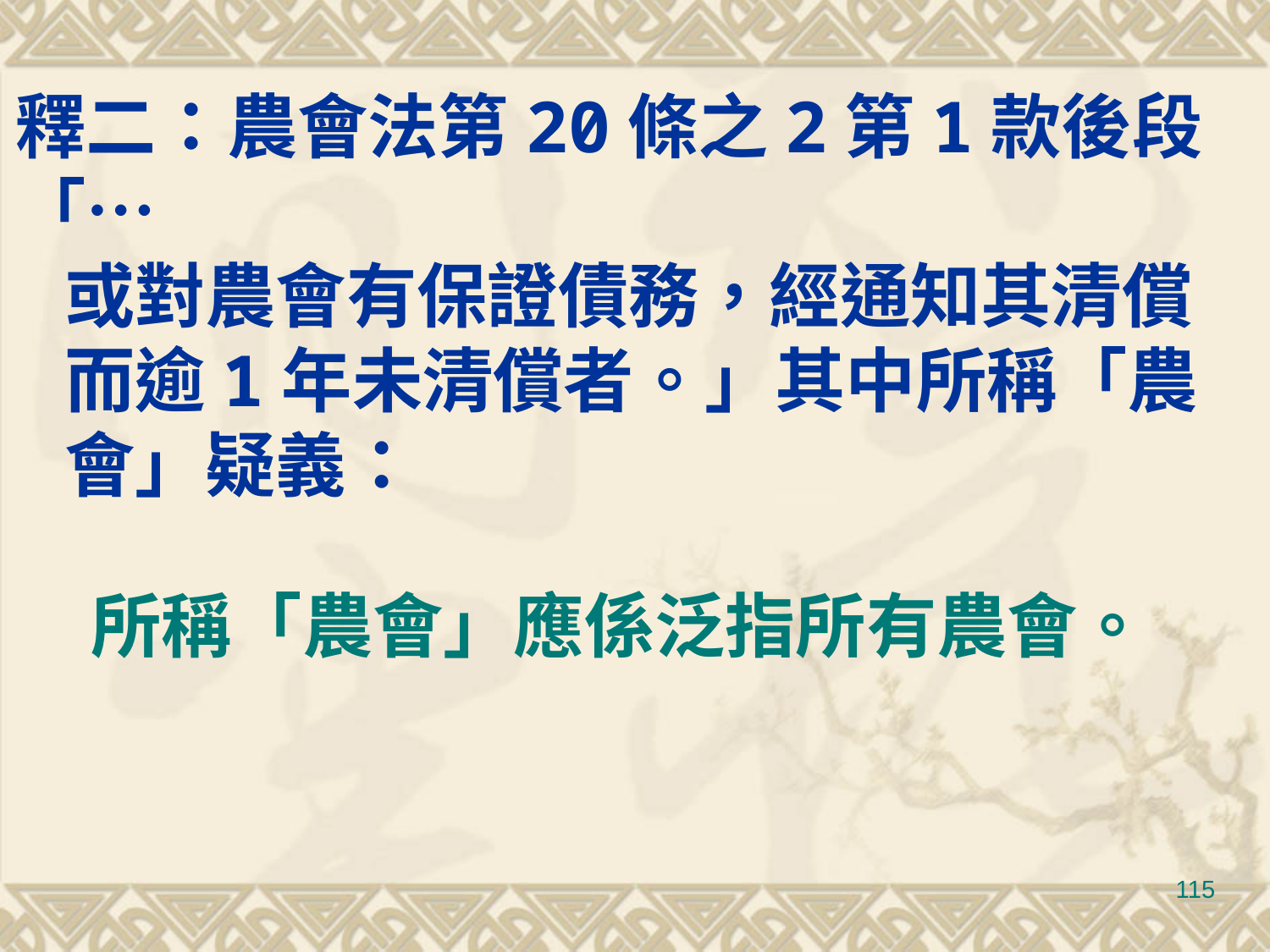

釋二：農會法第20條之2第1款後段「…
  或對農會有保證債務，經通知其清償
  而逾1年未清償者。」其中所稱「農
  會」疑義：

所稱「農會」應係泛指所有農會。
115